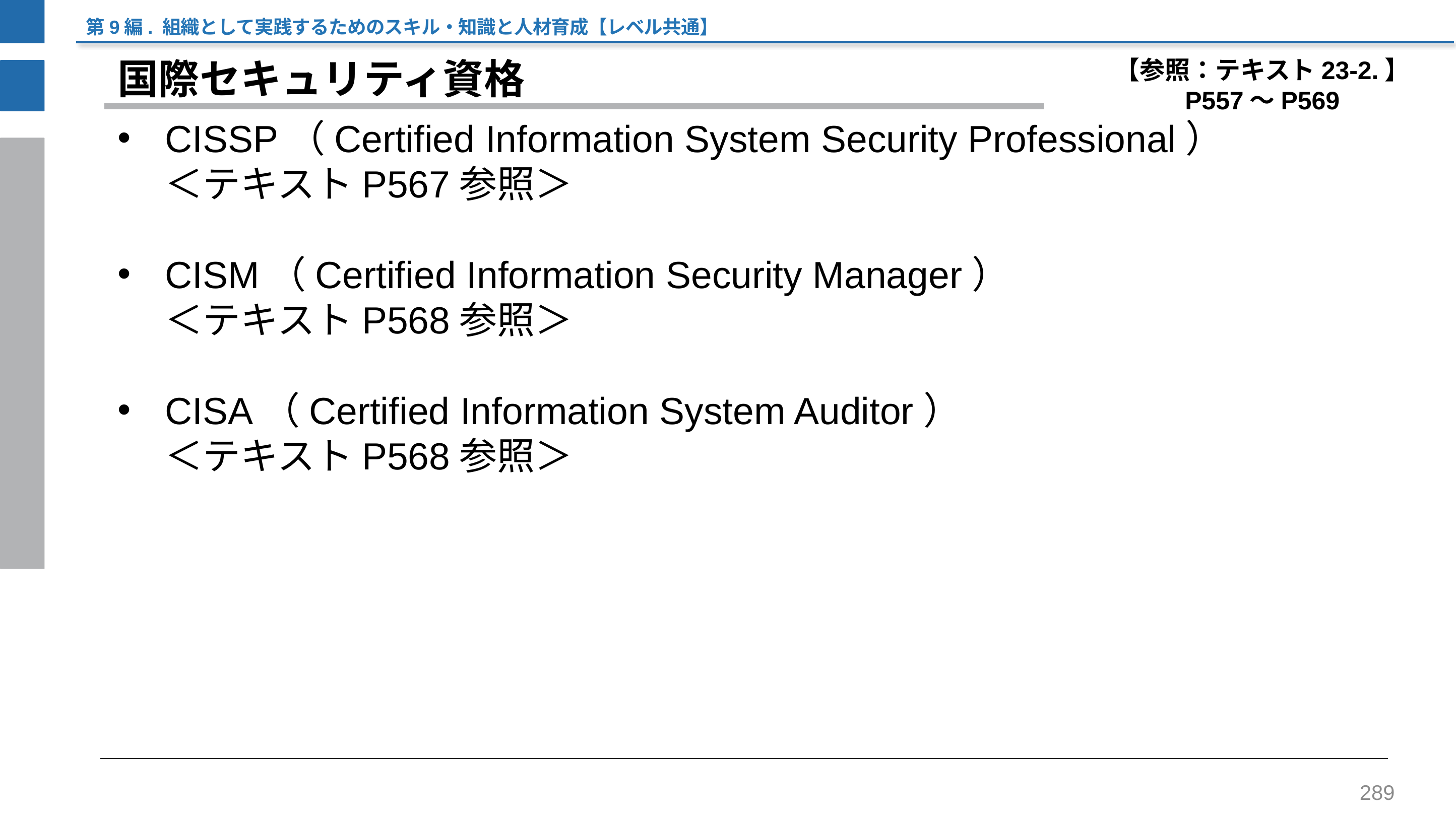

第9編. 組織として実践するためのスキル・知識と人材育成【レベル共通】
【参照：テキスト23-2.】
P557～P569
国際セキュリティ資格
CISSP（Certified Information System Security Professional）
＜テキストP567参照＞
CISM（Certified Information Security Manager）
＜テキストP568参照＞
CISA（Certified Information System Auditor）
＜テキストP568参照＞
289